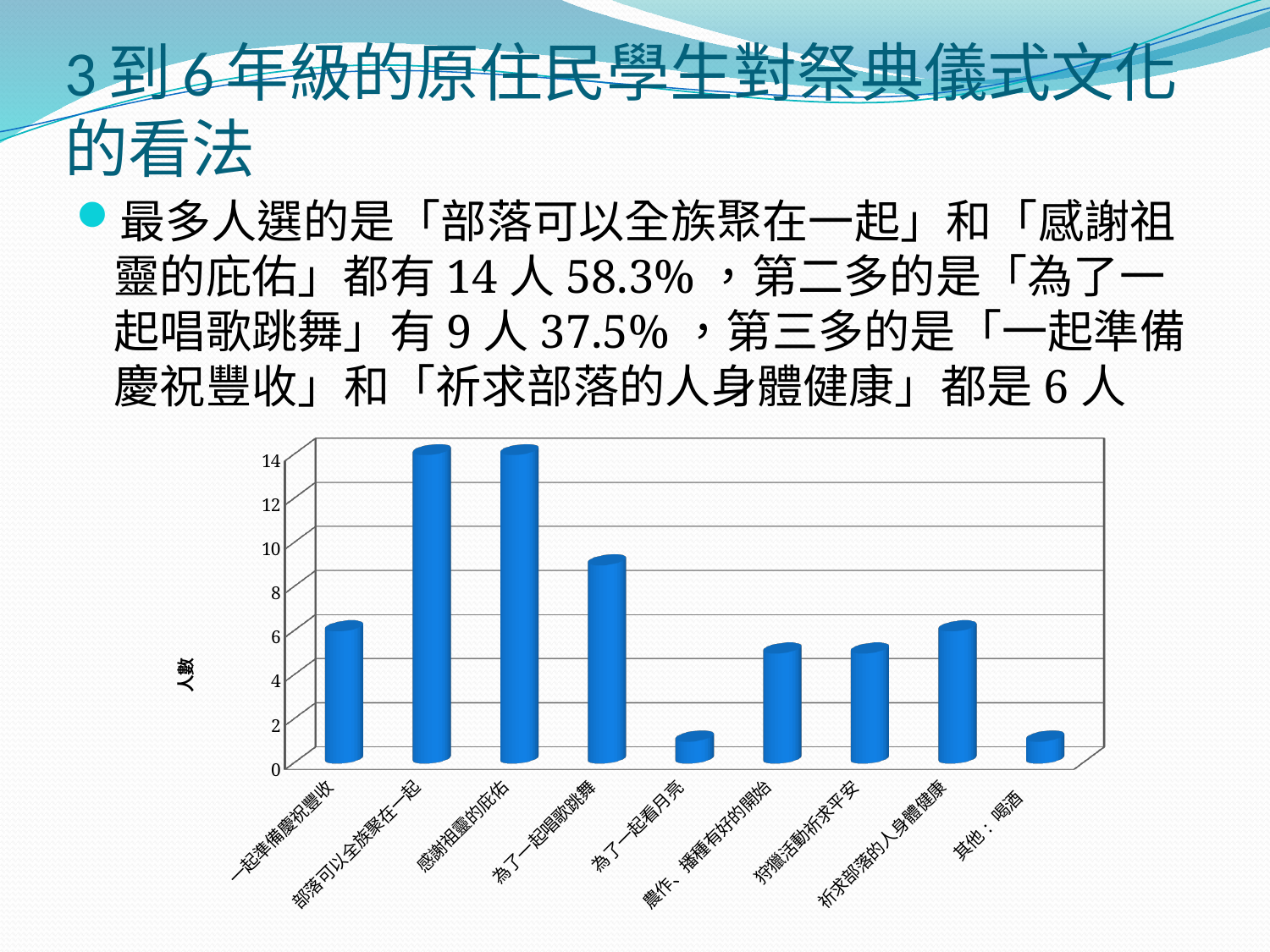

3到6年級的原住民學生對祭典儀式文化的看法
#
最多人選的是「部落可以全族聚在一起」和「感謝祖靈的庇佑」都有14人58.3%，第二多的是「為了一起唱歌跳舞」有9人37.5%，第三多的是「一起準備慶祝豐收」和「祈求部落的人身體健康」都是6人

[unsupported chart]